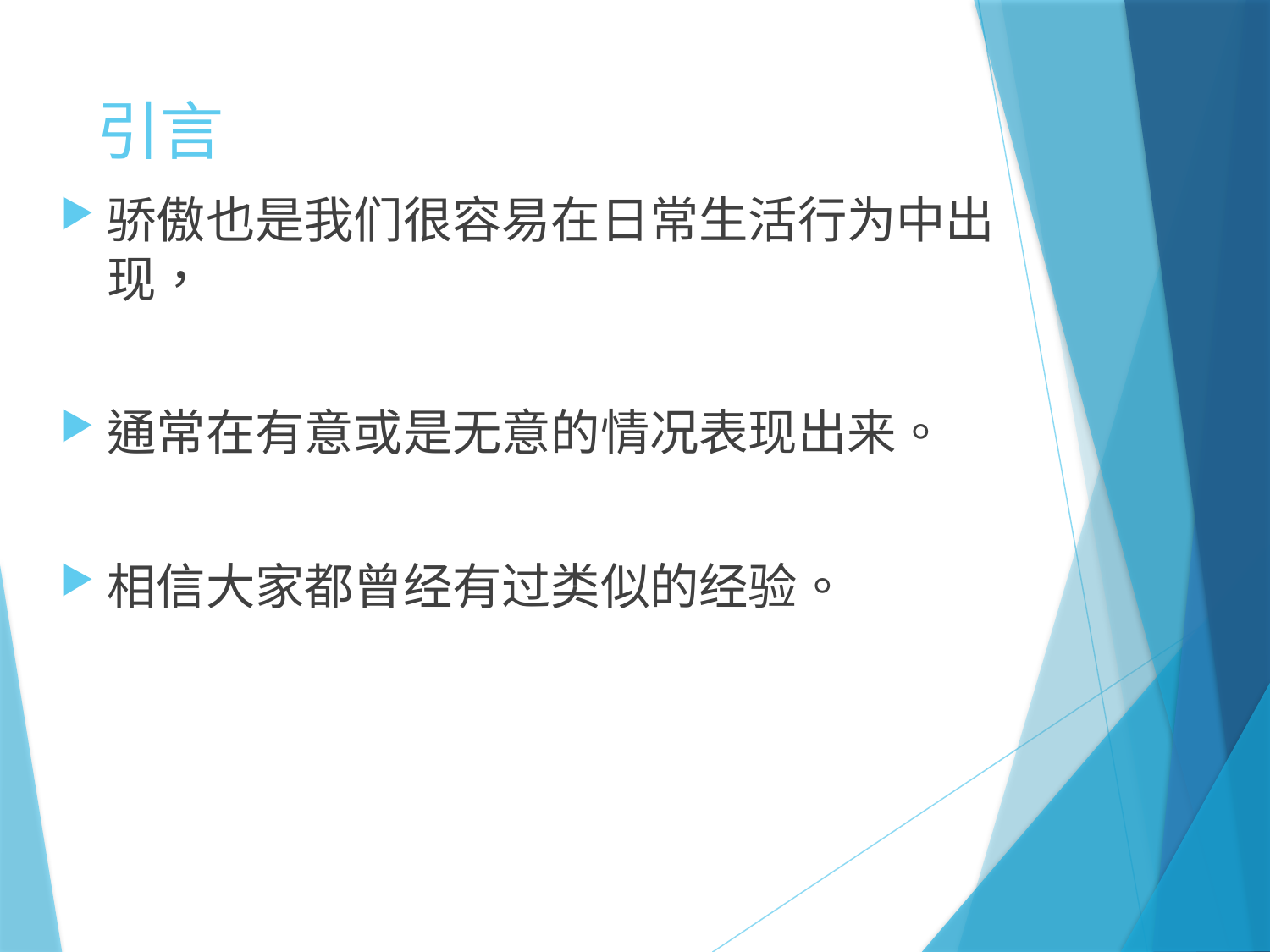

# 引言
骄傲也是我们很容易在日常生活行为中出现，

通常在有意或是无意的情况表现出来。

相信大家都曾经有过类似的经验。